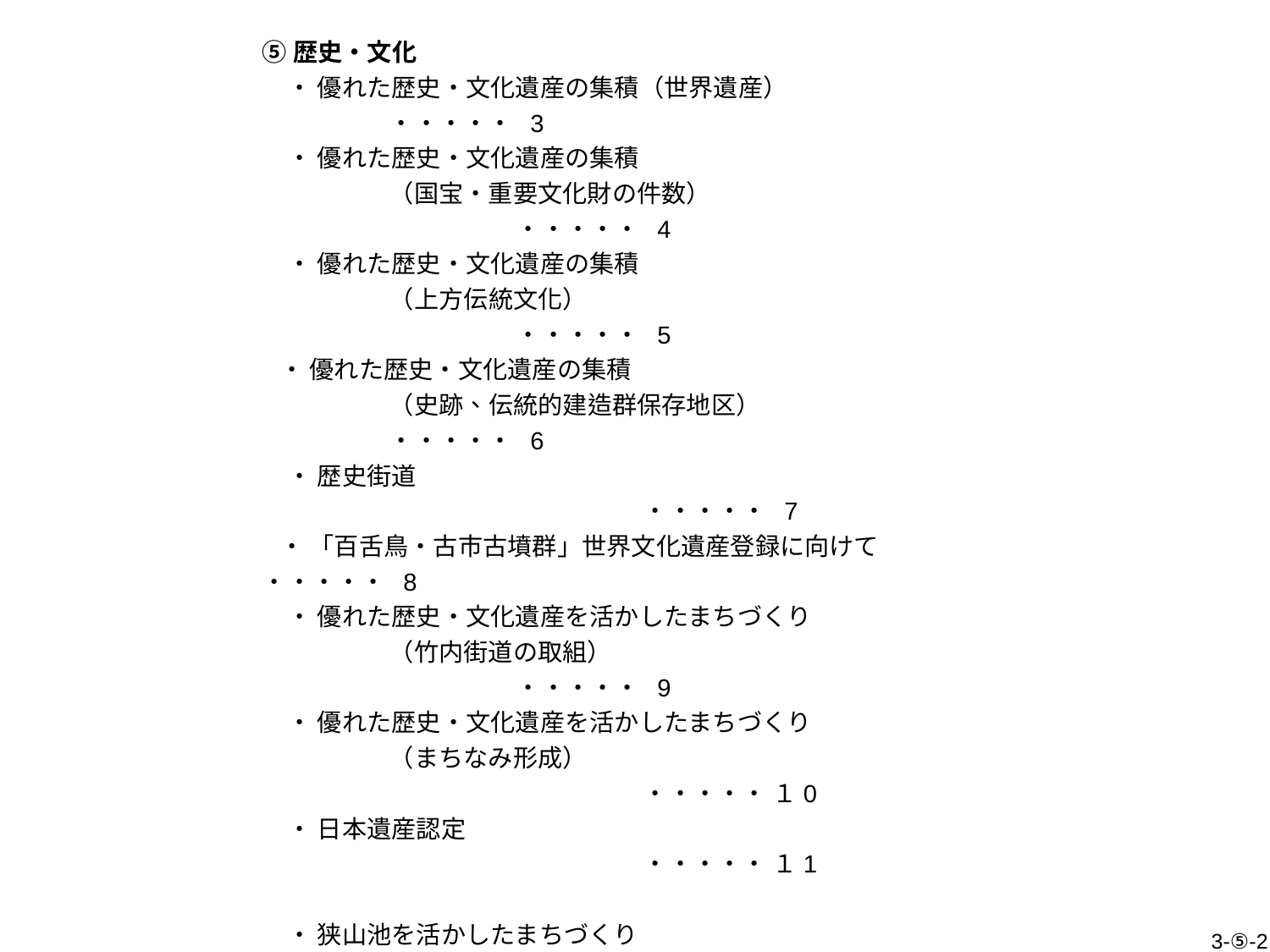

⑤歴史・文化
　・ 優れた歴史・文化遺産の集積（世界遺産）		・・・・・  3
　・ 優れた歴史・文化遺産の集積
	（国宝・重要文化財の件数）				・・・・・  4
　・ 優れた歴史・文化遺産の集積
	（上方伝統文化）					・・・・・  5
  ・ 優れた歴史・文化遺産の集積
	（史跡、伝統的建造群保存地区）			・・・・・  6
　・ 歴史街道							・・・・・  7
  ・ 「百舌鳥・古市古墳群」世界文化遺産登録に向けて	・・・・・  8
　・ 優れた歴史・文化遺産を活かしたまちづくり
	（竹内街道の取組）					・・・・・  9
　・ 優れた歴史・文化遺産を活かしたまちづくり
	（まちなみ形成）						・・・・・ １0
　・ 日本遺産認定							・・・・・ １1
　・ 狭山池を活かしたまちづくり 					・・・・・ １2
　・ 世界文化遺産等を
　　　　気軽に満喫できる観光ネットワークの形成		・・・・・ １3
3-⑤-2